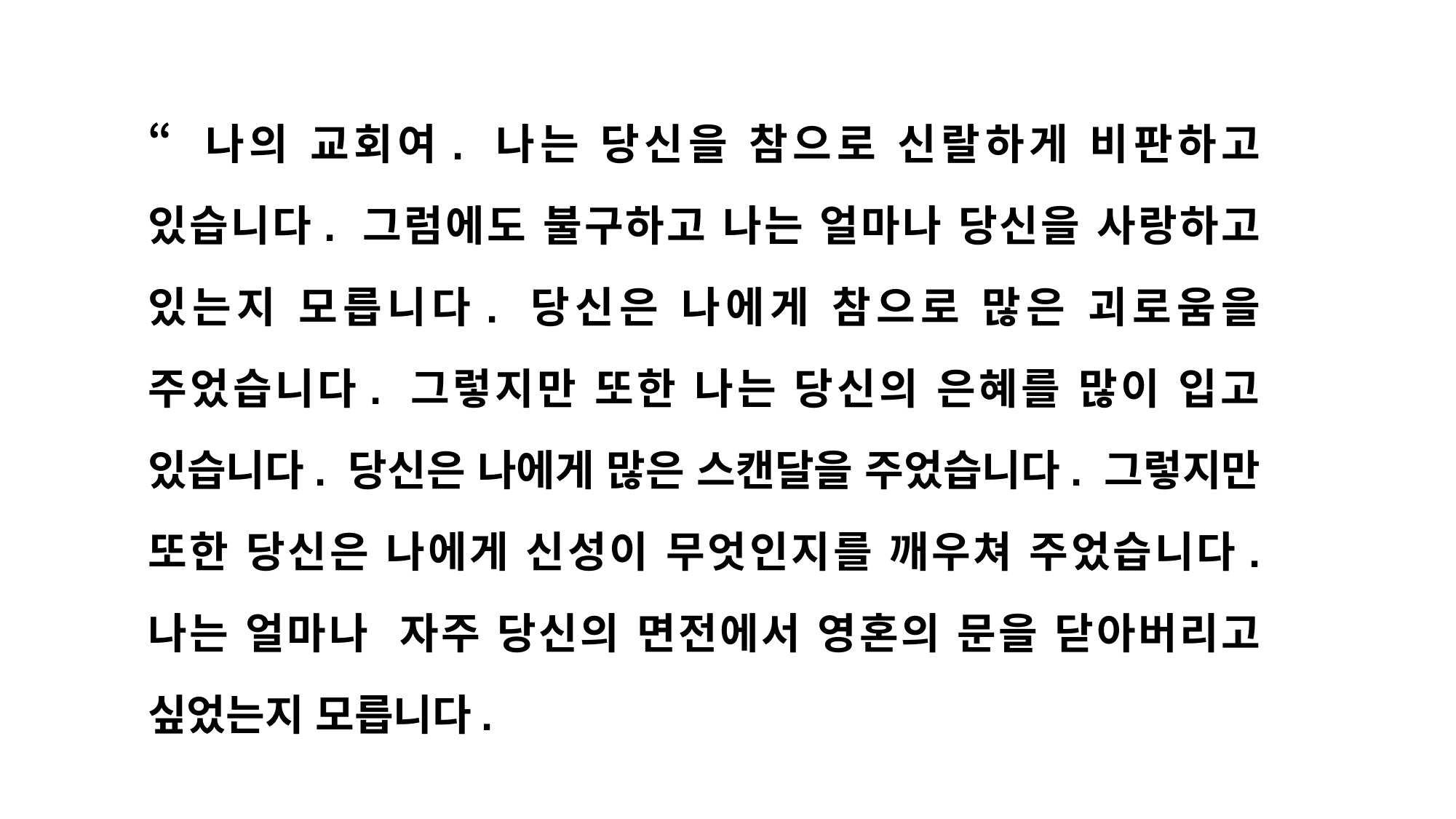

“나의 교회여. 나는 당신을 참으로 신랄하게 비판하고 있습니다. 그럼에도 불구하고 나는 얼마나 당신을 사랑하고 있는지 모릅니다. 당신은 나에게 참으로 많은 괴로움을 주었습니다. 그렇지만 또한 나는 당신의 은혜를 많이 입고 있습니다. 당신은 나에게 많은 스캔달을 주었습니다. 그렇지만 또한 당신은 나에게 신성이 무엇인지를 깨우쳐 주었습니다. 나는 얼마나  자주 당신의 면전에서 영혼의 문을 닫아버리고 싶었는지 모릅니다.